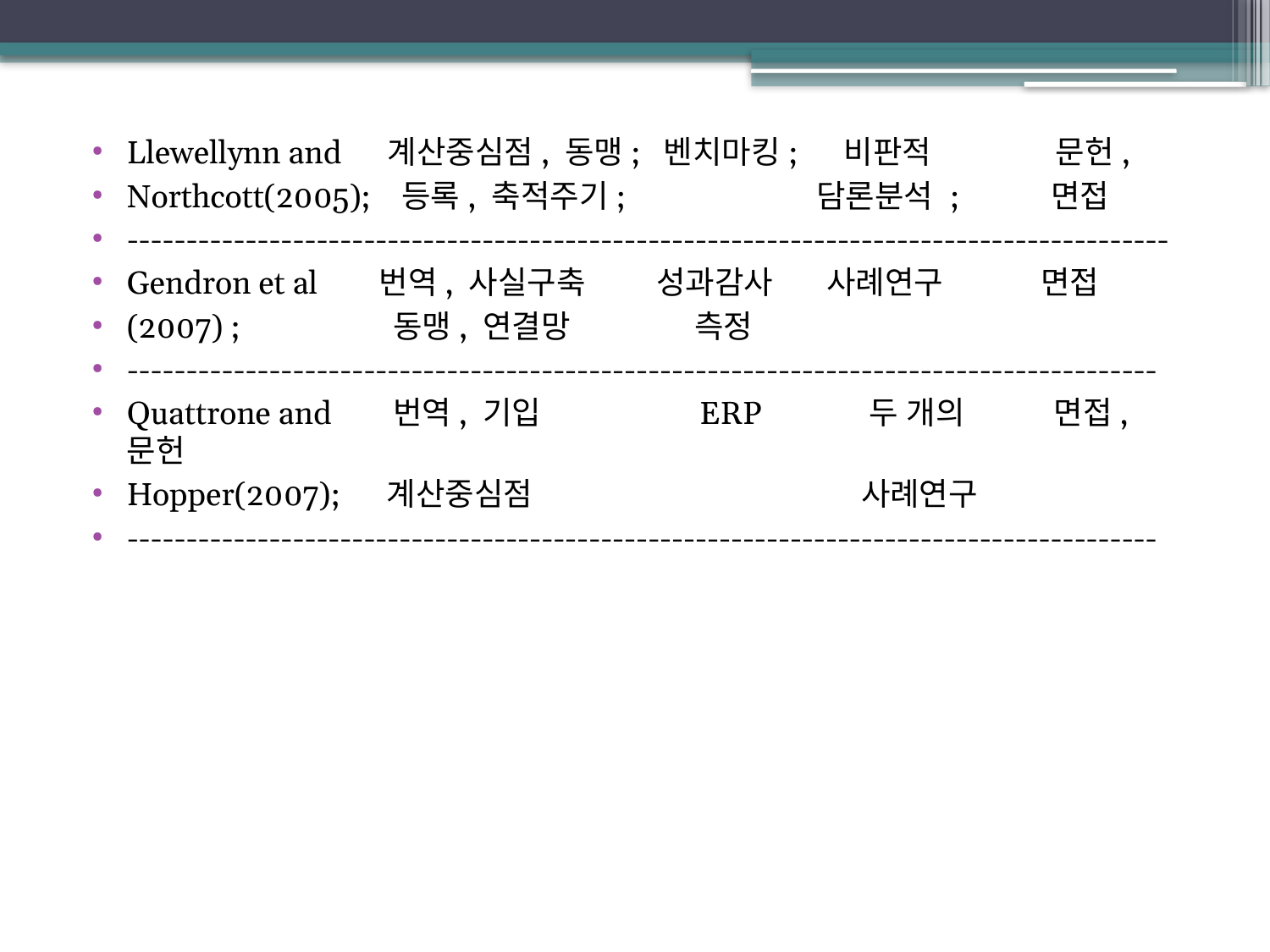

Llewellynn and     계산중심점, 동맹;  벤치마킹;     비판적              문헌,
Northcott(2005);   등록, 축적주기;                        담론분석 ;           면접
----------------------------------------------------------------------------------------
Gendron et al       번역, 사실구축        성과감사      사례연구           면접
(2007) ;                   동맹, 연결망              측정
---------------------------------------------------------------------------------------
Quattrone and       번역, 기입                 ERP             두 개의          면접, 문헌
Hopper(2007);     계산중심점                                     사례연구
---------------------------------------------------------------------------------------